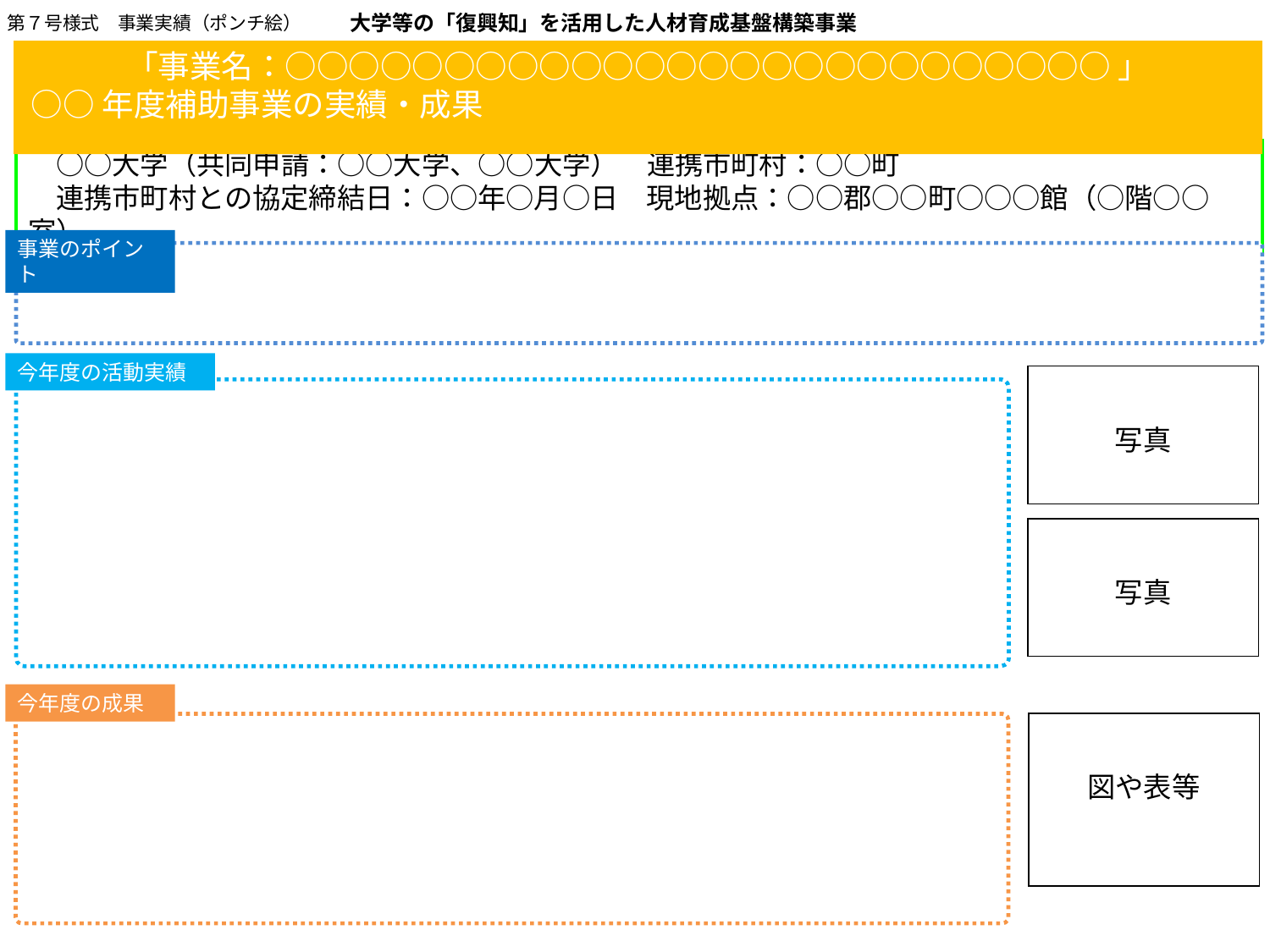

第７号様式　事業実績（ポンチ絵）
大学等の「復興知」を活用した人材育成基盤構築事業
｢事業名：○○○○○○○○○○○○○○○○○○○○○○○○○○ ｣
○○年度補助事業の実績・成果
　○○大学（共同申請：○○大学、○○大学）　連携市町村：○○町
　連携市町村との協定締結日：○○年○月○日　現地拠点：○○郡○○町○○○館（○階○○室）
事業のポイント

今年度の活動実績

写真

写真
今年度の成果

図や表等